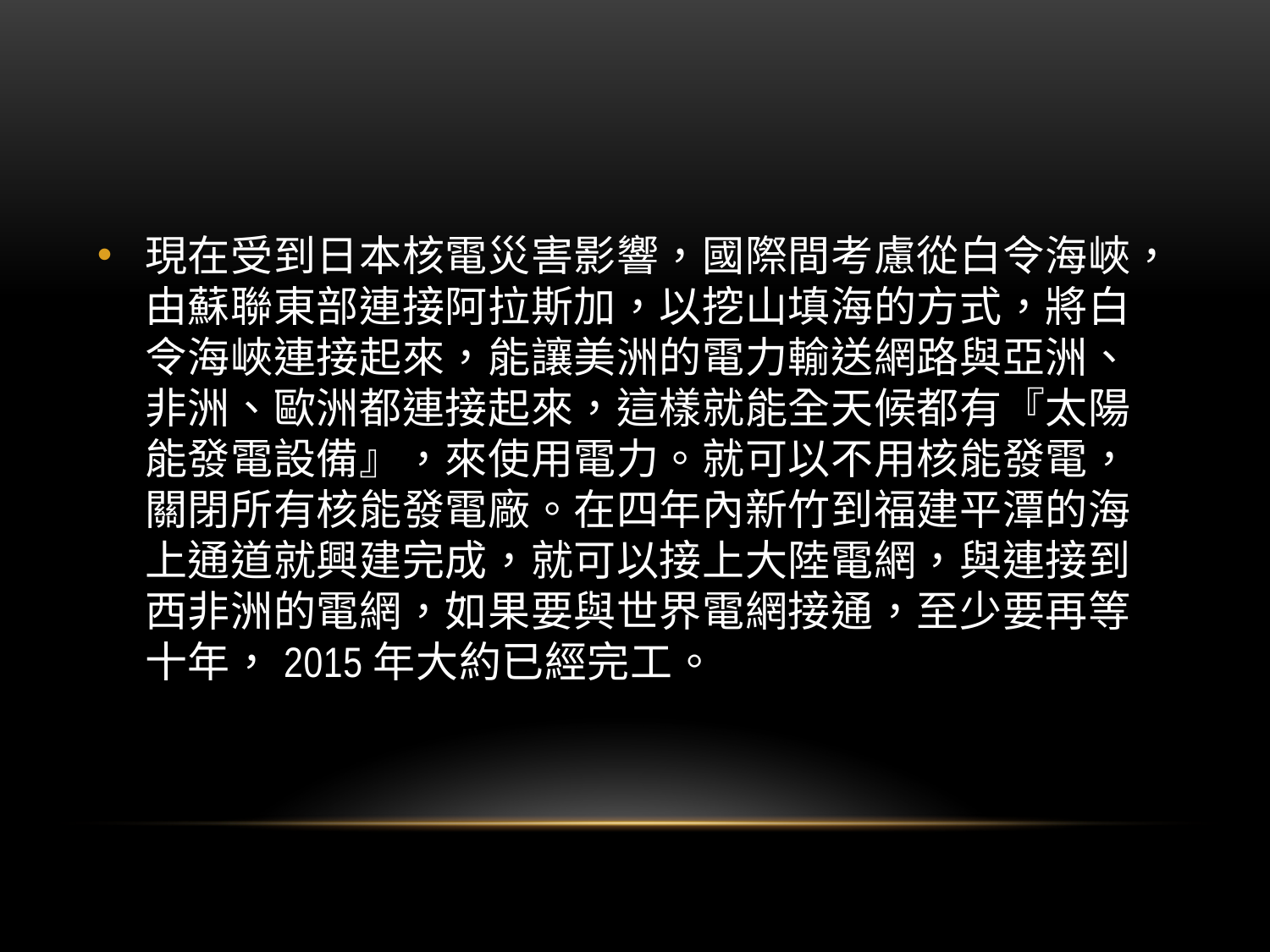

#
現在受到日本核電災害影響，國際間考慮從白令海峽，由蘇聯東部連接阿拉斯加，以挖山填海的方式，將白令海峽連接起來，能讓美洲的電力輸送網路與亞洲、非洲、歐洲都連接起來，這樣就能全天候都有『太陽能發電設備』，來使用電力。就可以不用核能發電，關閉所有核能發電廠。在四年內新竹到福建平潭的海上通道就興建完成，就可以接上大陸電網，與連接到西非洲的電網，如果要與世界電網接通，至少要再等十年，2015年大約已經完工。